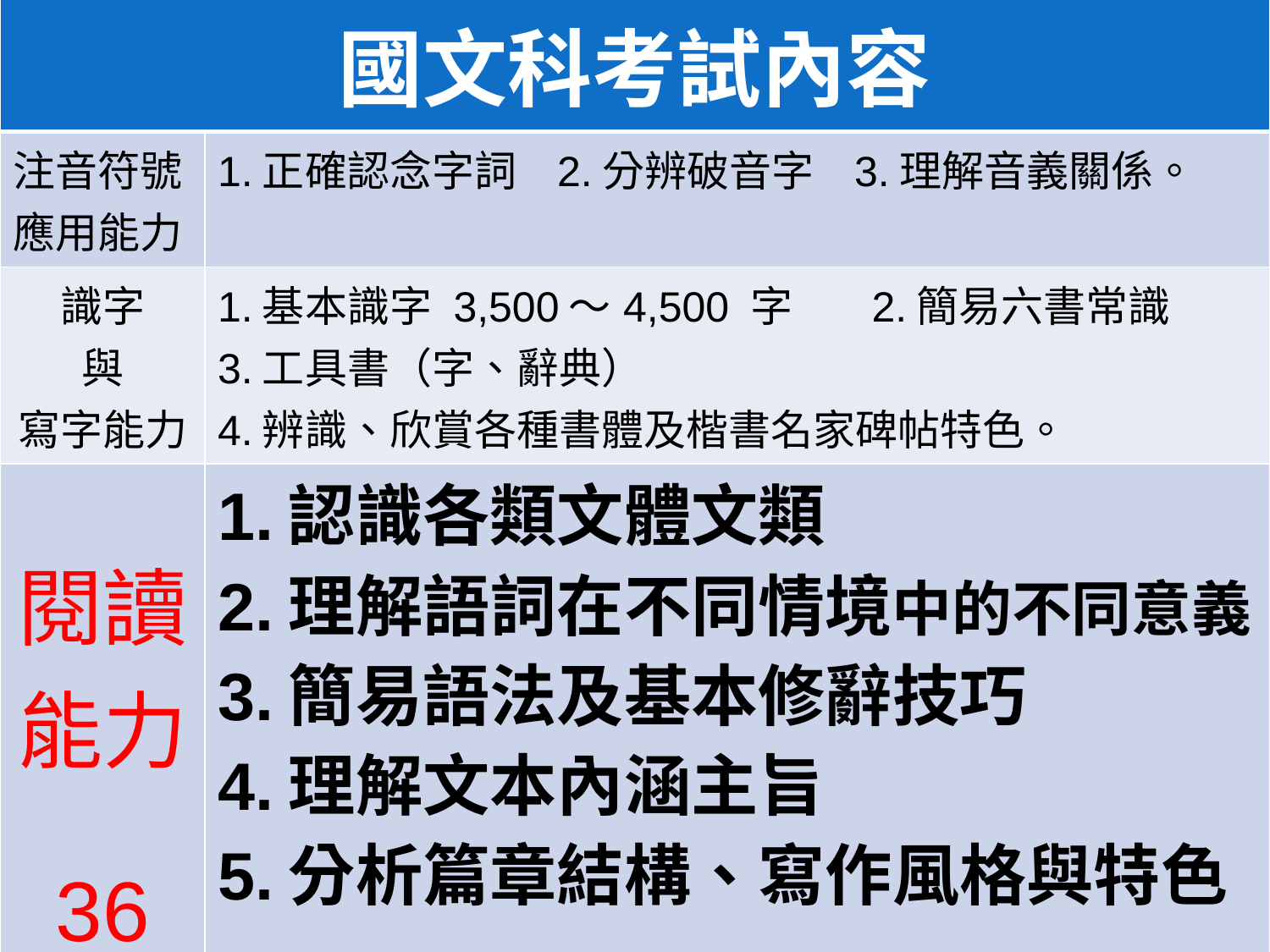

| 國文科考試內容 |  |
| --- | --- |
| 注音符號 應用能力 | 1.正確認念字詞 2.分辨破音字 3.理解音義關係。 |
| 識字 與 寫字能力 | 1.基本識字 3,500～4,500 字 2.簡易六書常識 3.工具書（字、辭典） 4.辨識、欣賞各種書體及楷書名家碑帖特色。 |
| 閱讀能力 36 | 1.認識各類文體文類 2.理解語詞在不同情境中的不同意義 3.簡易語法及基本修辭技巧 4.理解文本內涵主旨 5.分析篇章結構、寫作風格與特色 |
| 寫作能力 | 恰當地遣詞用字、使用標點符號。 |
#